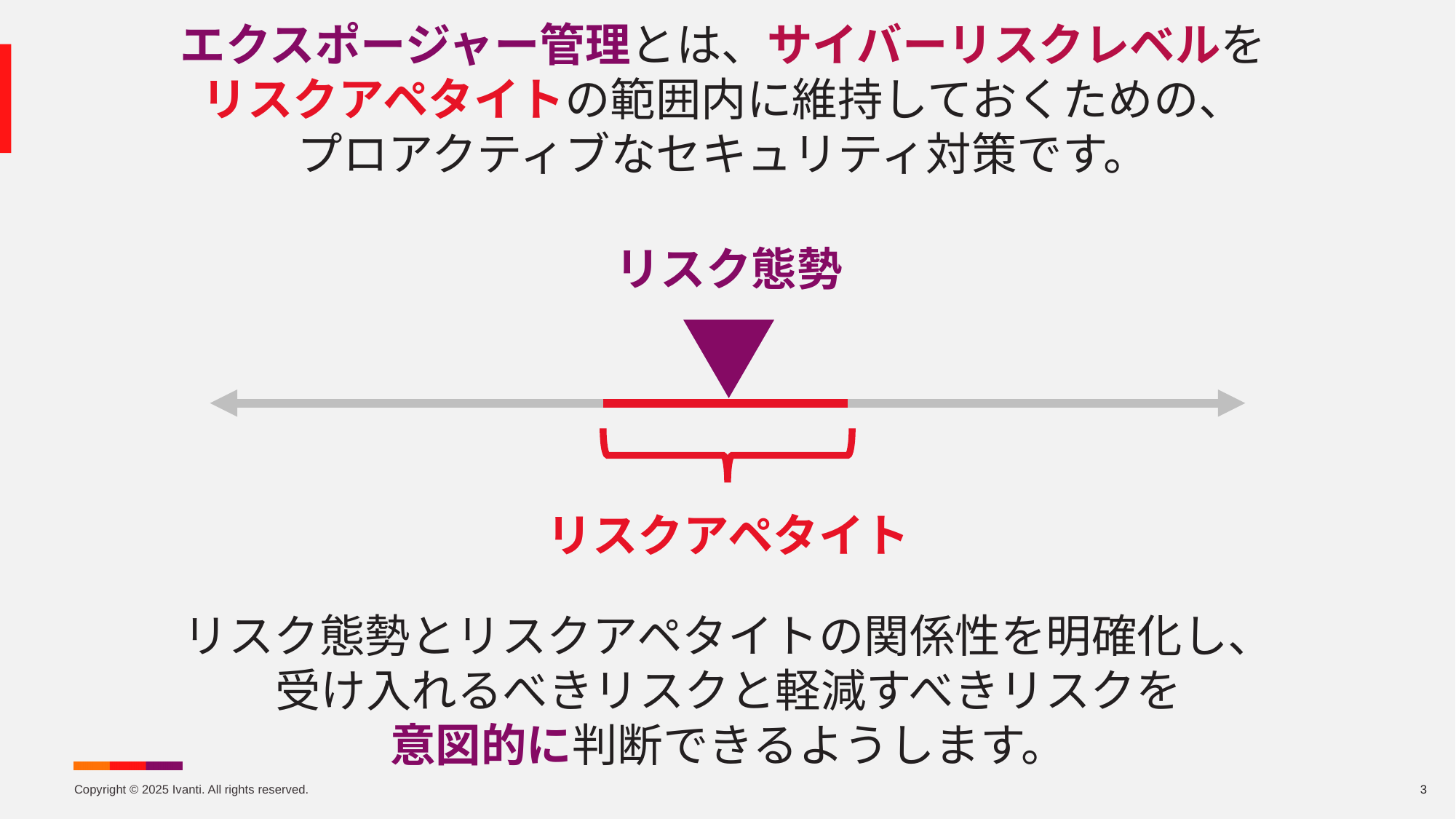

# エクスポージャー管理とは、サイバーリスクレベルを リスクアペタイトの範囲内に維持しておくための、 プロアクティブなセキュリティ対策です。
リスク態勢

リスクアペタイト
リスク態勢とリスクアペタイトの関係性を明確化し、
受け入れるべきリスクと軽減すべきリスクを
意図的に判断できるようします。